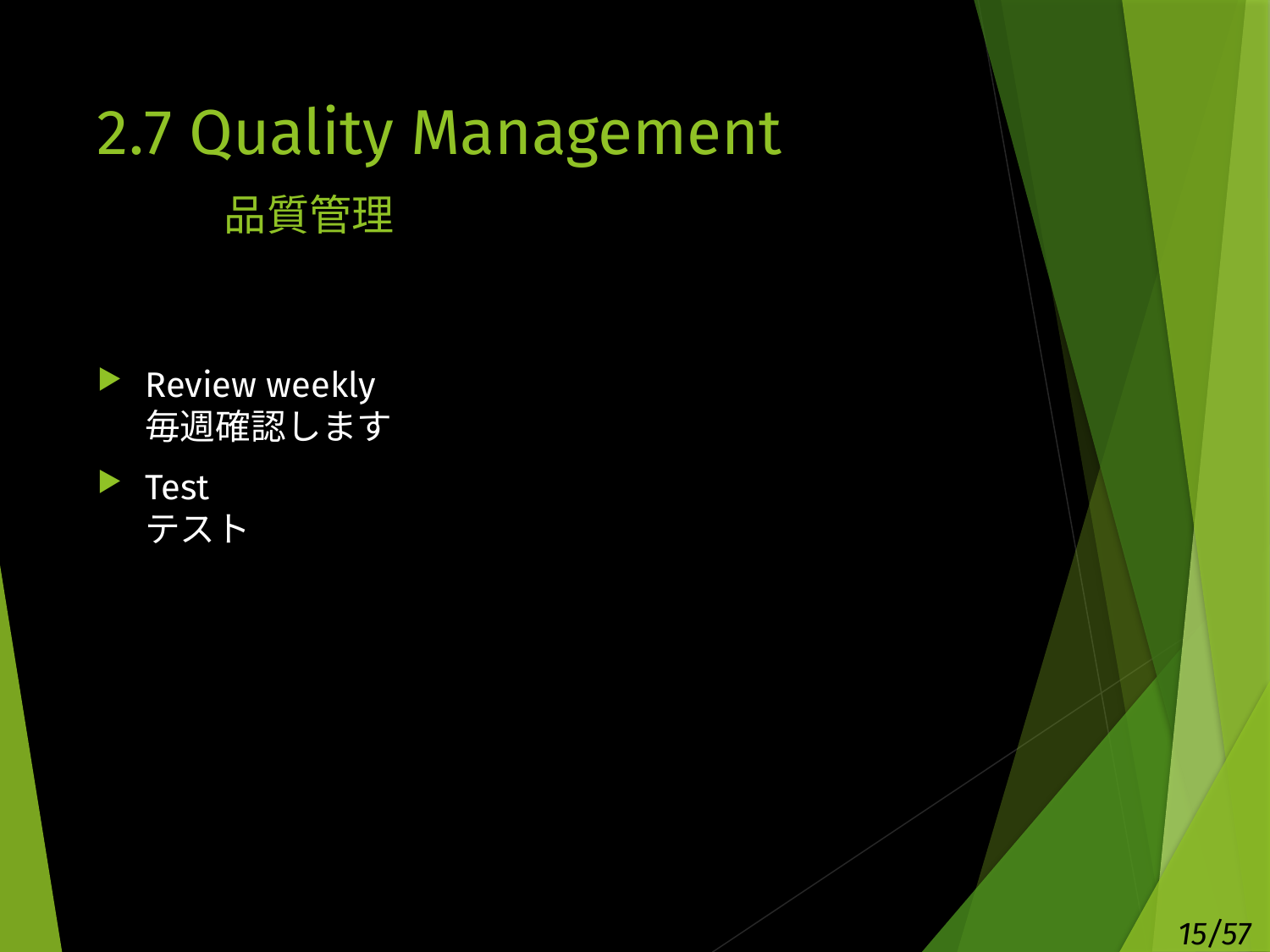

# 2.7 Quality Management 品質管理

Review weekly
毎週確認します
Test
テスト
15/57